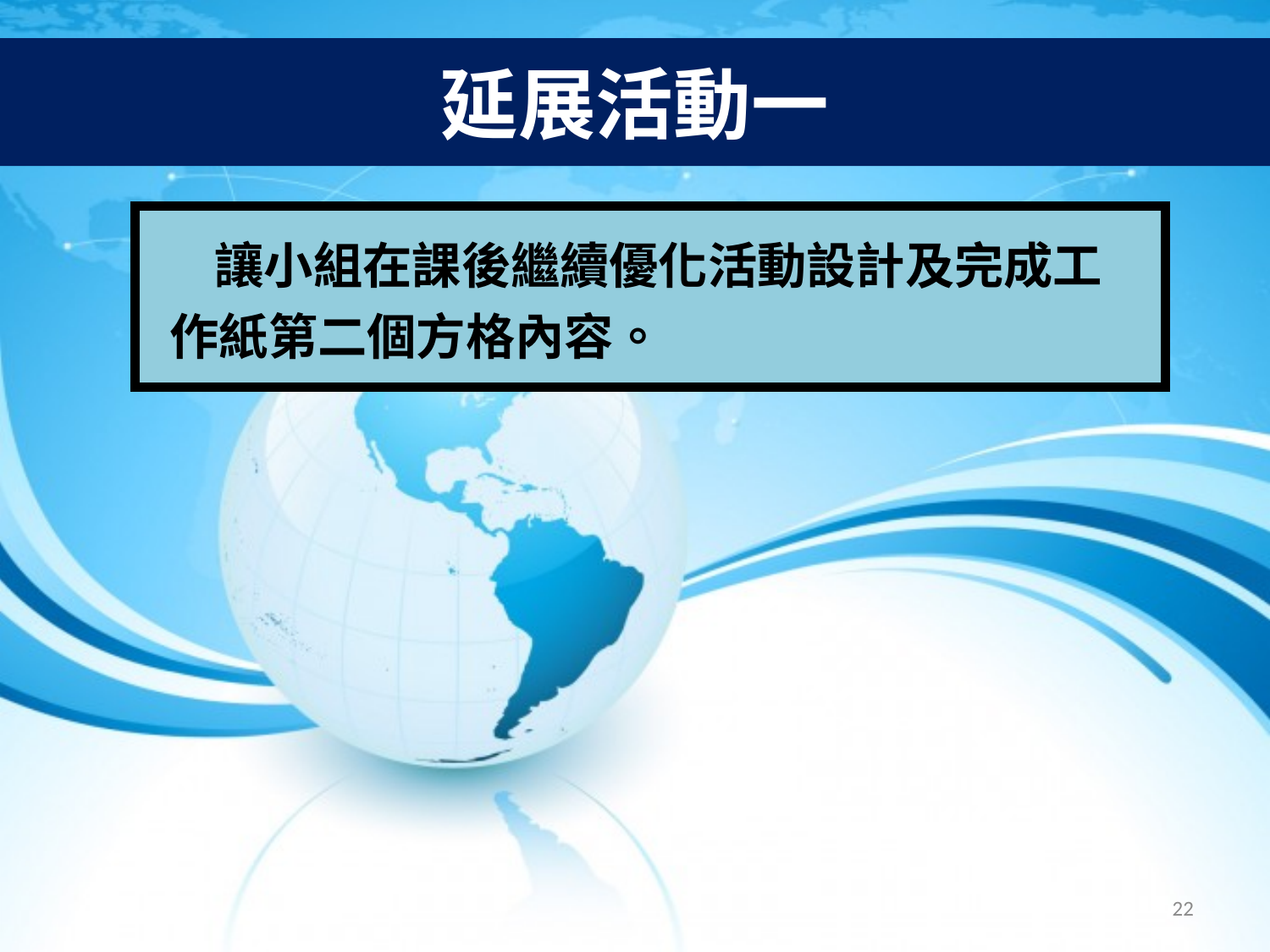

# 延展活動一
| 讓小組在課後繼續優化活動設計及完成工 作紙第二個方格內容。 |
| --- |
22